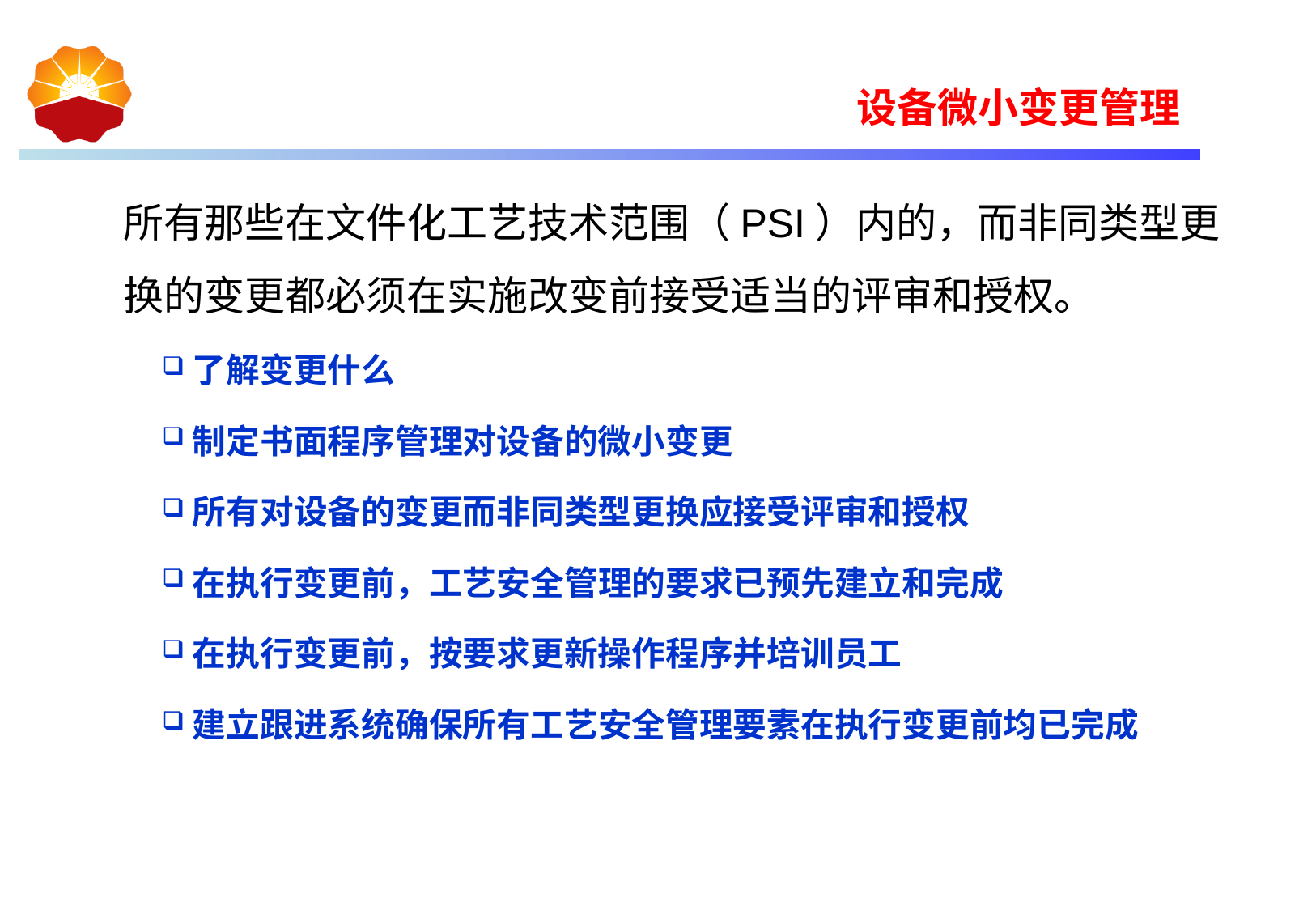

设备微小变更管理
所有那些在文件化工艺技术范围（PSI）内的，而非同类型更换的变更都必须在实施改变前接受适当的评审和授权。
了解变更什么
制定书面程序管理对设备的微小变更
所有对设备的变更而非同类型更换应接受评审和授权
在执行变更前，工艺安全管理的要求已预先建立和完成
在执行变更前，按要求更新操作程序并培训员工
建立跟进系统确保所有工艺安全管理要素在执行变更前均已完成